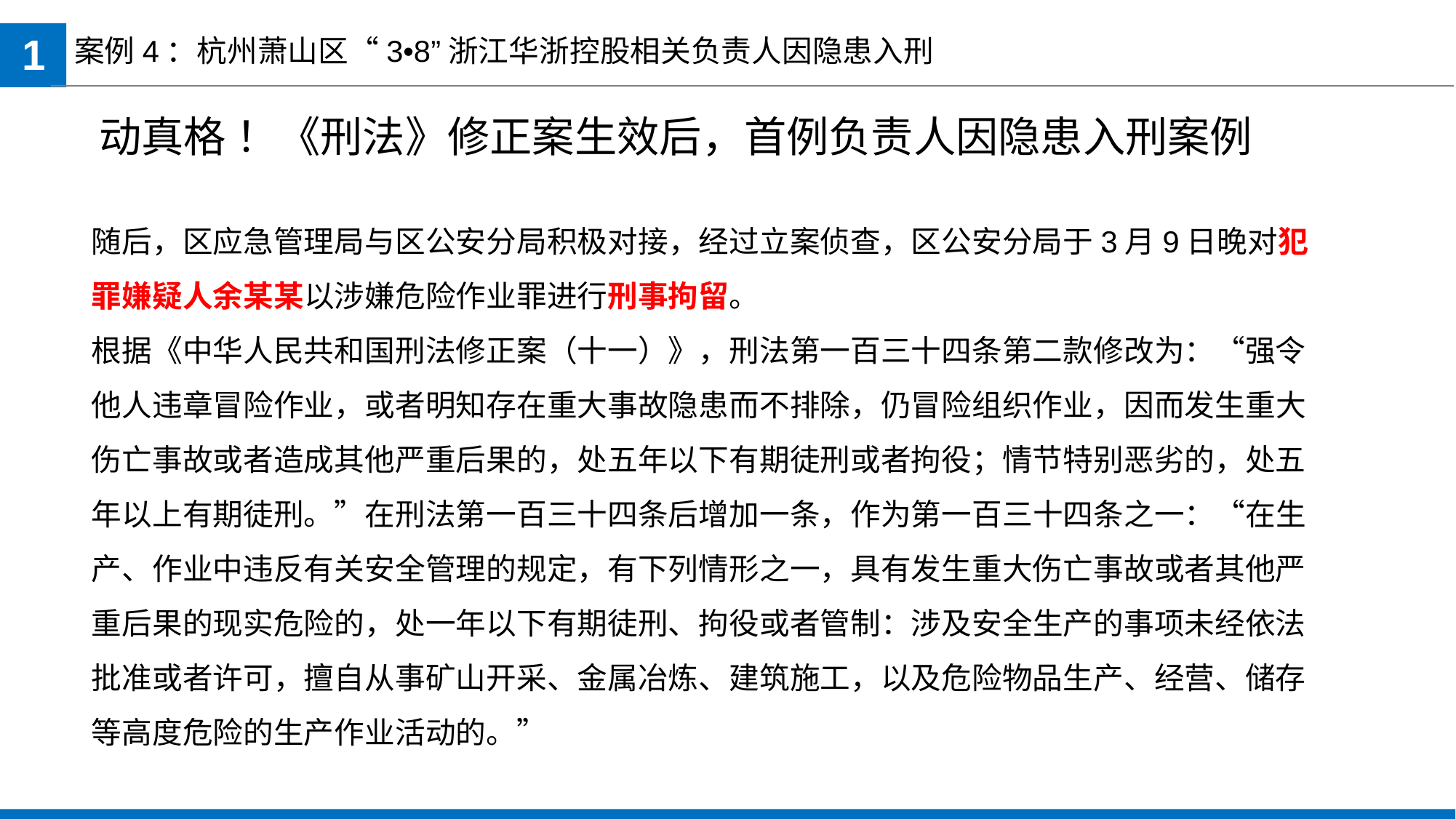

案例4：杭州萧山区“3•8”浙江华浙控股相关负责人因隐患入刑
1
# 动真格 ！《刑法》修正案生效后，首例负责人因隐患入刑案例
随后，区应急管理局与区公安分局积极对接，经过立案侦查，区公安分局于3月9日晚对犯罪嫌疑人余某某以涉嫌危险作业罪进行刑事拘留。
根据《中华人民共和国刑法修正案（十一）》，刑法第一百三十四条第二款修改为：“强令他人违章冒险作业，或者明知存在重大事故隐患而不排除，仍冒险组织作业，因而发生重大伤亡事故或者造成其他严重后果的，处五年以下有期徒刑或者拘役；情节特别恶劣的，处五年以上有期徒刑。”在刑法第一百三十四条后增加一条，作为第一百三十四条之一：“在生产、作业中违反有关安全管理的规定，有下列情形之一，具有发生重大伤亡事故或者其他严重后果的现实危险的，处一年以下有期徒刑、拘役或者管制：涉及安全生产的事项未经依法批准或者许可，擅自从事矿山开采、金属冶炼、建筑施工，以及危险物品生产、经营、储存等高度危险的生产作业活动的。”